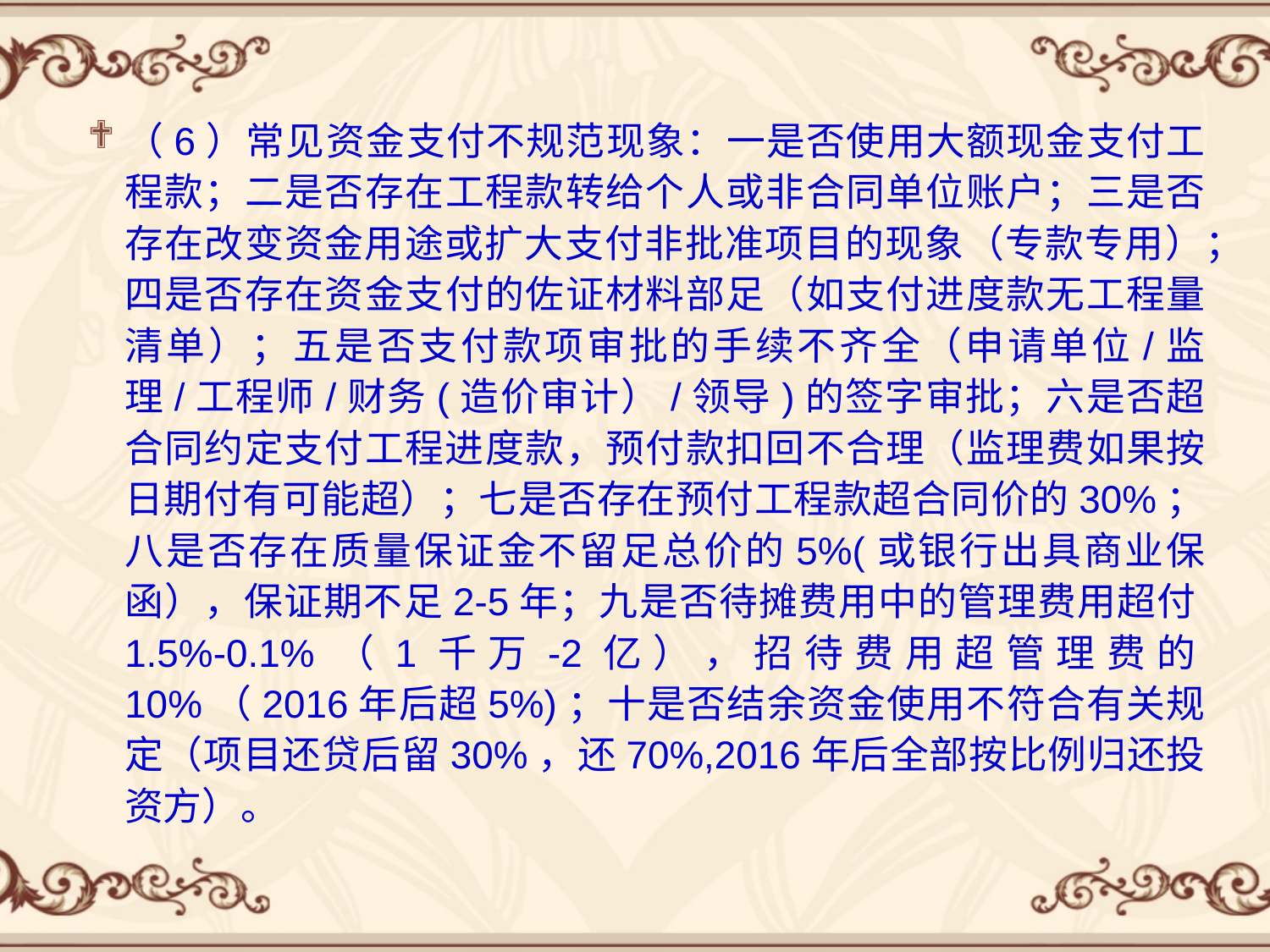

（6）常见资金支付不规范现象：一是否使用大额现金支付工程款；二是否存在工程款转给个人或非合同单位账户；三是否存在改变资金用途或扩大支付非批准项目的现象（专款专用）；四是否存在资金支付的佐证材料部足（如支付进度款无工程量清单）；五是否支付款项审批的手续不齐全（申请单位/监理/工程师/财务(造价审计）/领导)的签字审批；六是否超合同约定支付工程进度款，预付款扣回不合理（监理费如果按日期付有可能超）；七是否存在预付工程款超合同价的30%；八是否存在质量保证金不留足总价的5%(或银行出具商业保函），保证期不足2-5年；九是否待摊费用中的管理费用超付1.5%-0.1%（1千万-2亿），招待费用超管理费的10%（2016年后超5%)；十是否结余资金使用不符合有关规定（项目还贷后留30%，还70%,2016年后全部按比例归还投资方）。